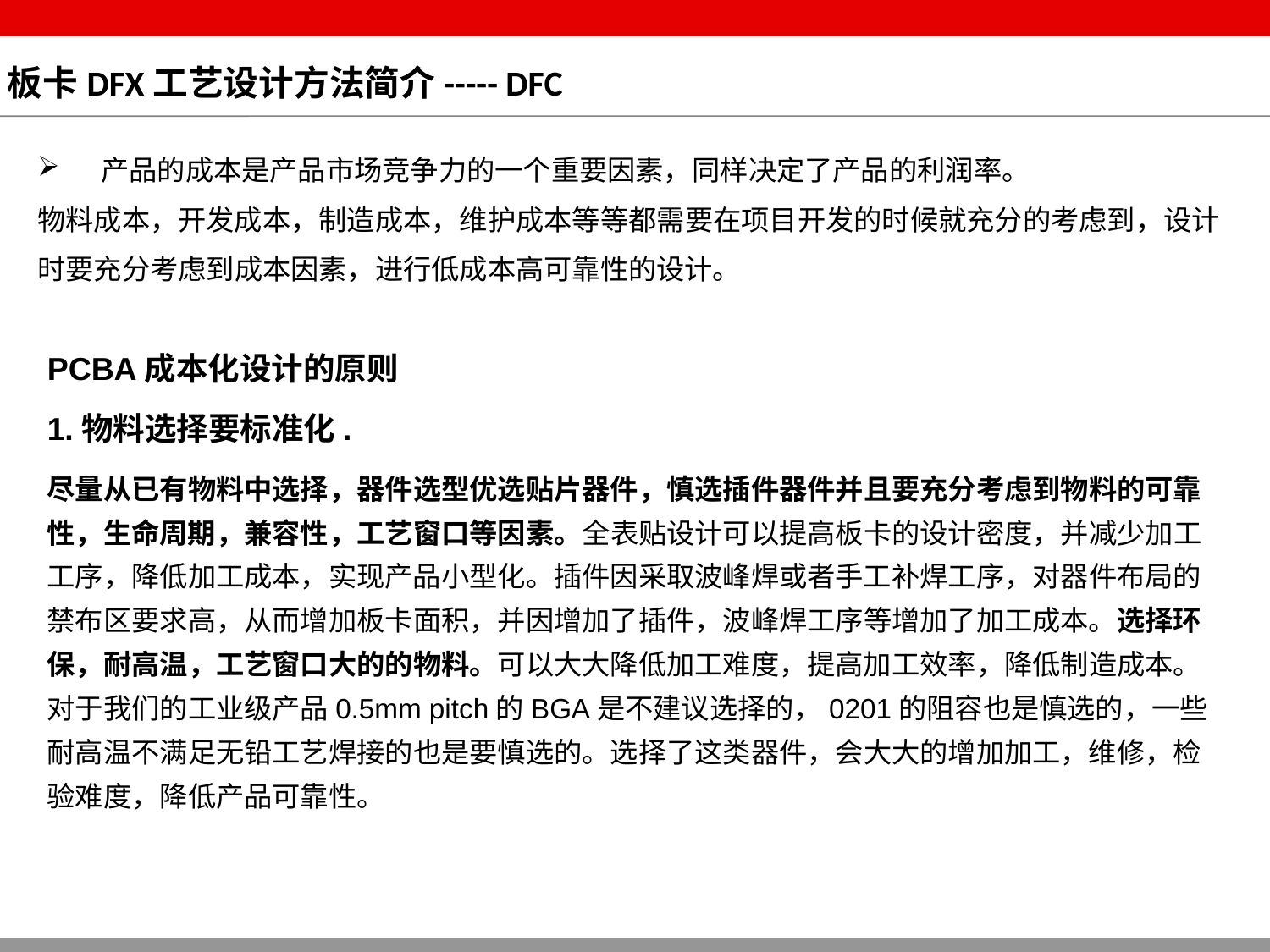

# 板卡DFX工艺设计方法简介----- DFC
产品的成本是产品市场竞争力的一个重要因素，同样决定了产品的利润率。
物料成本，开发成本，制造成本，维护成本等等都需要在项目开发的时候就充分的考虑到，设计
时要充分考虑到成本因素，进行低成本高可靠性的设计。
PCBA成本化设计的原则
1.物料选择要标准化.
尽量从已有物料中选择，器件选型优选贴片器件，慎选插件器件并且要充分考虑到物料的可靠性，生命周期，兼容性，工艺窗口等因素。全表贴设计可以提高板卡的设计密度，并减少加工工序，降低加工成本，实现产品小型化。插件因采取波峰焊或者手工补焊工序，对器件布局的禁布区要求高，从而增加板卡面积，并因增加了插件，波峰焊工序等增加了加工成本。选择环保，耐高温，工艺窗口大的的物料。可以大大降低加工难度，提高加工效率，降低制造成本。对于我们的工业级产品0.5mm pitch的BGA是不建议选择的，0201的阻容也是慎选的，一些耐高温不满足无铅工艺焊接的也是要慎选的。选择了这类器件，会大大的增加加工，维修，检验难度，降低产品可靠性。